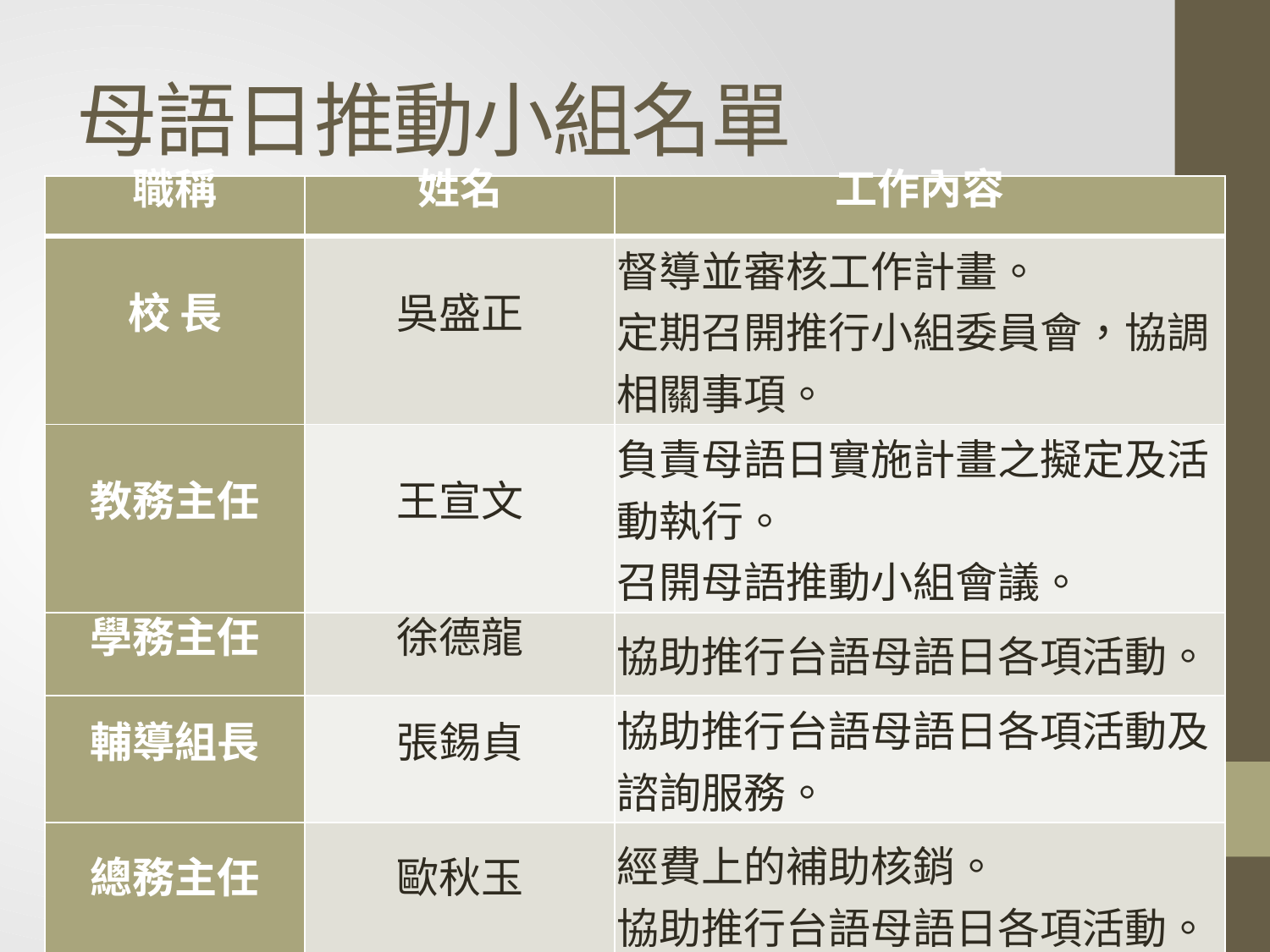

# 母語日推動小組名單
| 職稱 | 姓名 | 工作內容 |
| --- | --- | --- |
| 校 長 | 吳盛正 | 督導並審核工作計畫。 定期召開推行小組委員會，協調 相關事項。 |
| 教務主任 | 王宣文 | 負責母語日實施計畫之擬定及活 動執行。 召開母語推動小組會議。 |
| 學務主任 | 徐德龍 | 協助推行台語母語日各項活動。 |
| 輔導組長 | 張錫貞 | 協助推行台語母語日各項活動及諮詢服務。 |
| 總務主任 | 歐秋玉 | 經費上的補助核銷。 協助推行台語母語日各項活動。 |